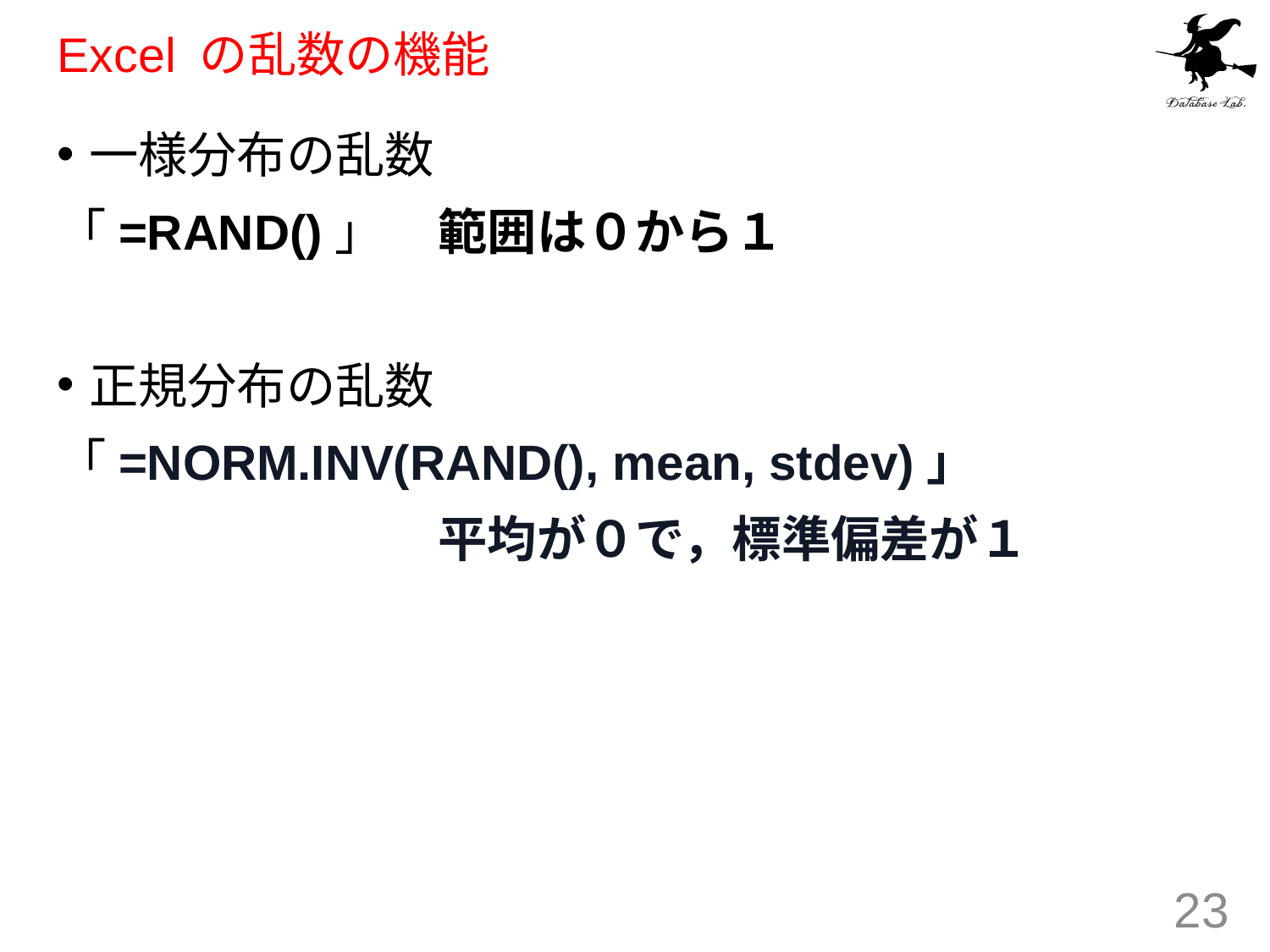

# Excel の乱数の機能
一様分布の乱数
「=RAND()」	範囲は０から１

正規分布の乱数
「=NORM.INV(RAND(), mean, stdev)」
			平均が０で，標準偏差が１

23